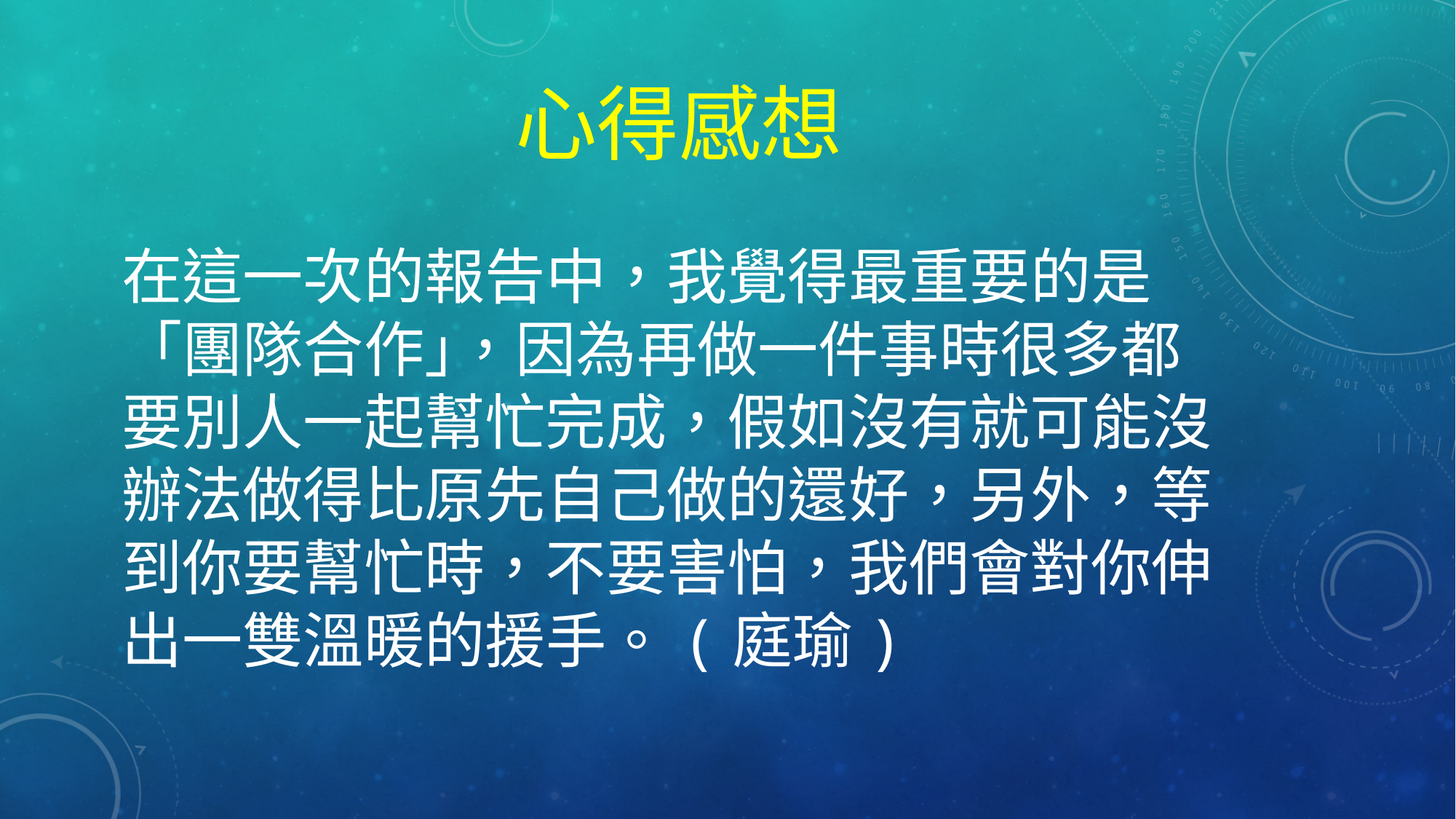

# 心得感想
在這一次的報告中，我覺得最重要的是「團隊合作｣，因為再做一件事時很多都要別人一起幫忙完成，假如沒有就可能沒辦法做得比原先自己做的還好，另外，等到你要幫忙時，不要害怕，我們會對你伸出一雙溫暖的援手。(庭瑜)